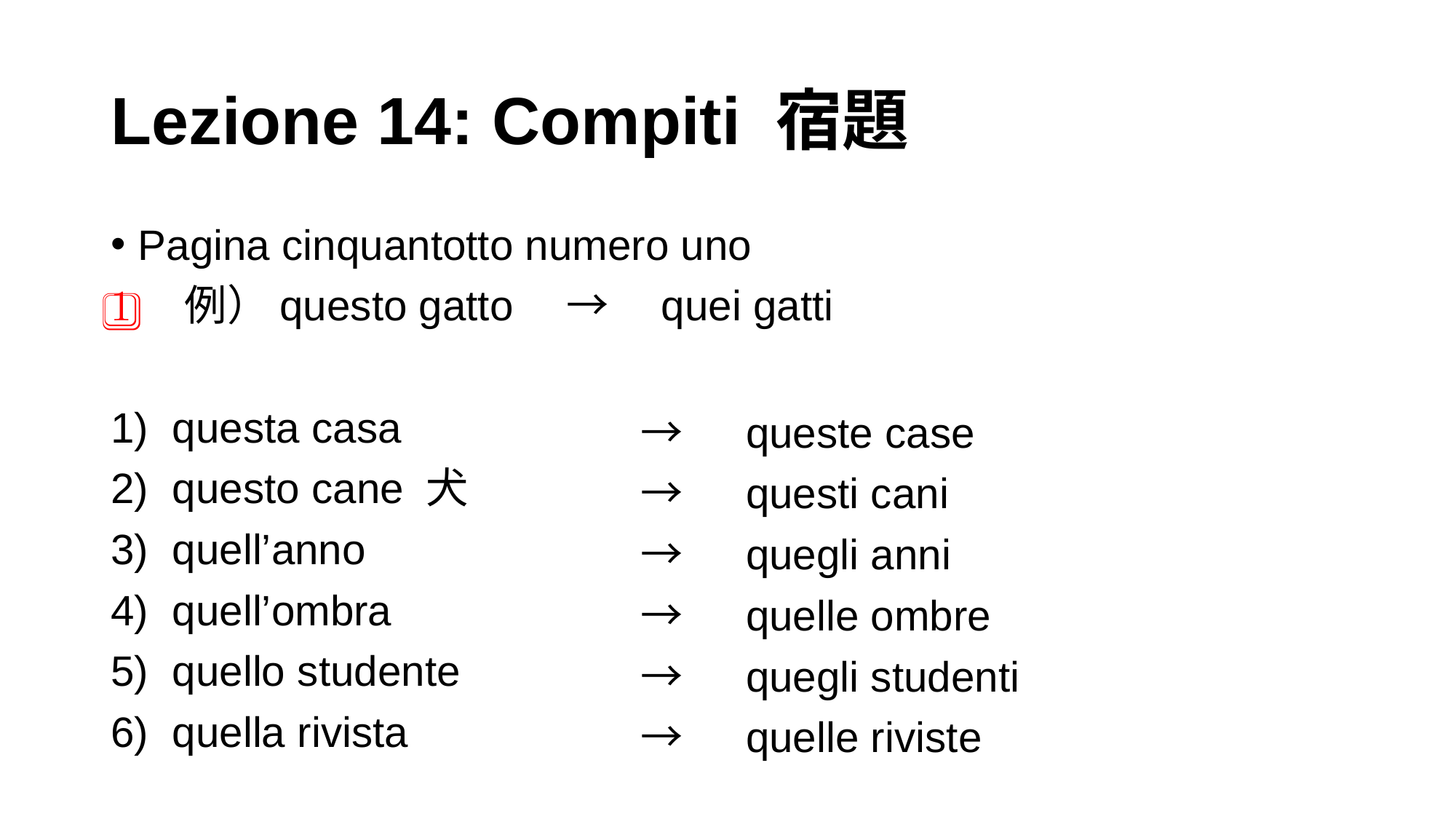

# Lezione 14: Compiti 宿題
Pagina cinquantotto numero uno
1⃣　例）questo gatto　→　quei gatti

questa casa
questo cane 犬
quell’anno
quell’ombra
quello studente
quella rivista

→　queste case
→　questi cani
→　quegli anni
→　quelle ombre
→　quegli studenti
→　quelle riviste